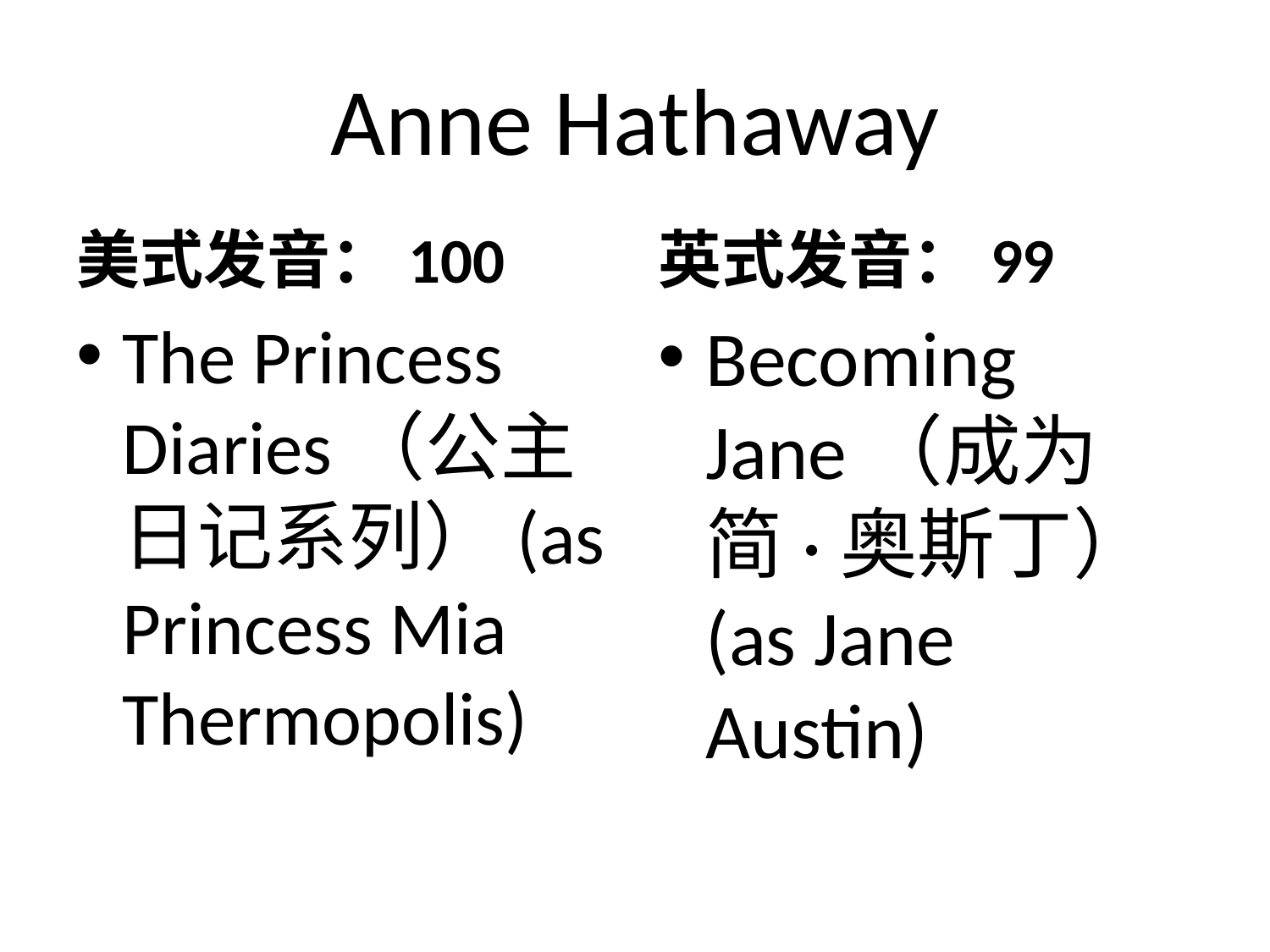

# Anne Hathaway
美式发音：100
英式发音：99
The Princess Diaries（公主日记系列）(as Princess Mia Thermopolis)
Becoming Jane（成为简·奥斯丁）(as Jane Austin)